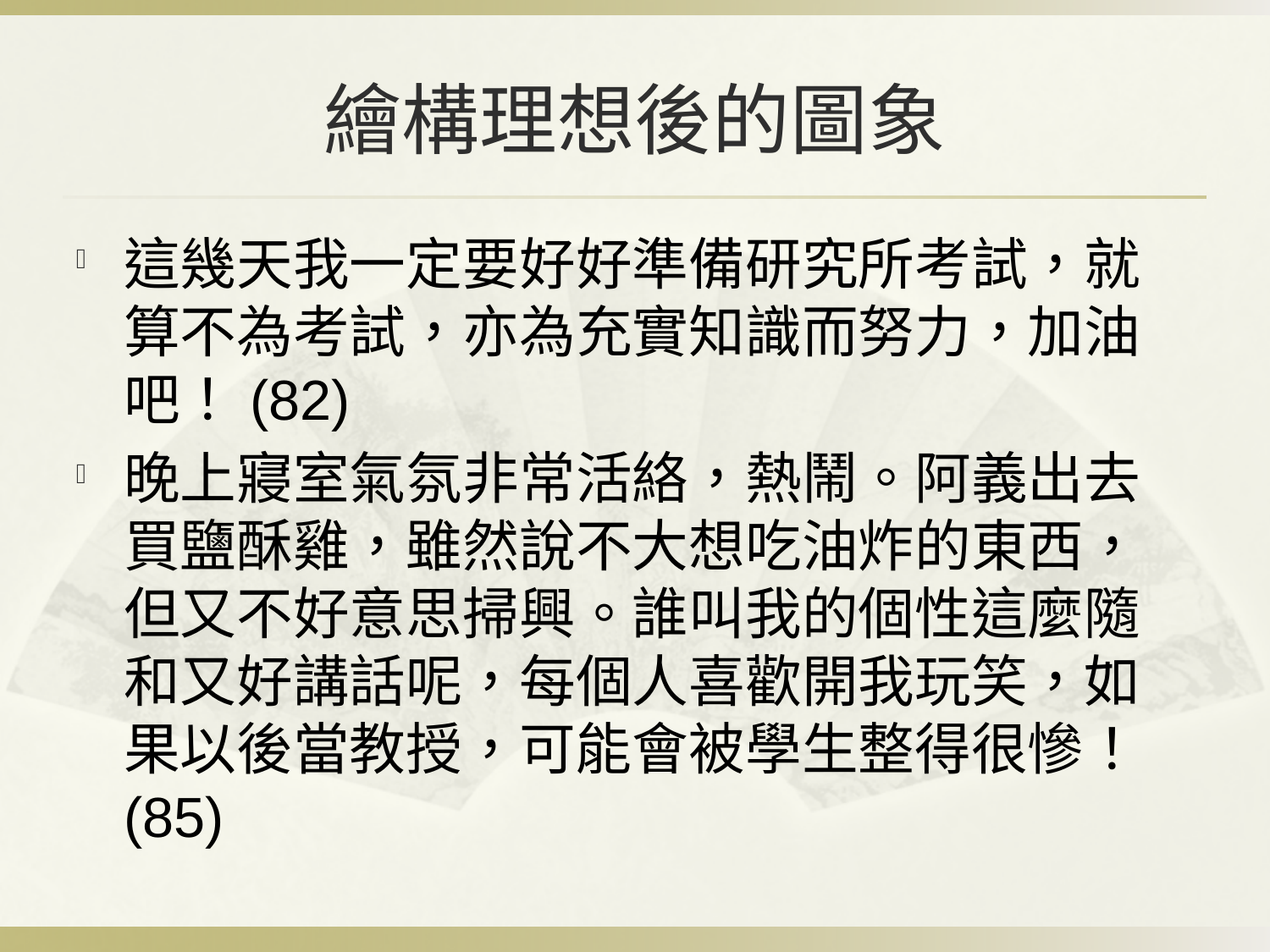

# 繪構理想後的圖象
這幾天我一定要好好準備研究所考試，就算不為考試，亦為充實知識而努力，加油吧！(82)
晚上寢室氣氛非常活絡，熱鬧。阿義出去買鹽酥雞，雖然說不大想吃油炸的東西，但又不好意思掃興。誰叫我的個性這麼隨和又好講話呢，每個人喜歡開我玩笑，如果以後當教授，可能會被學生整得很慘！(85)